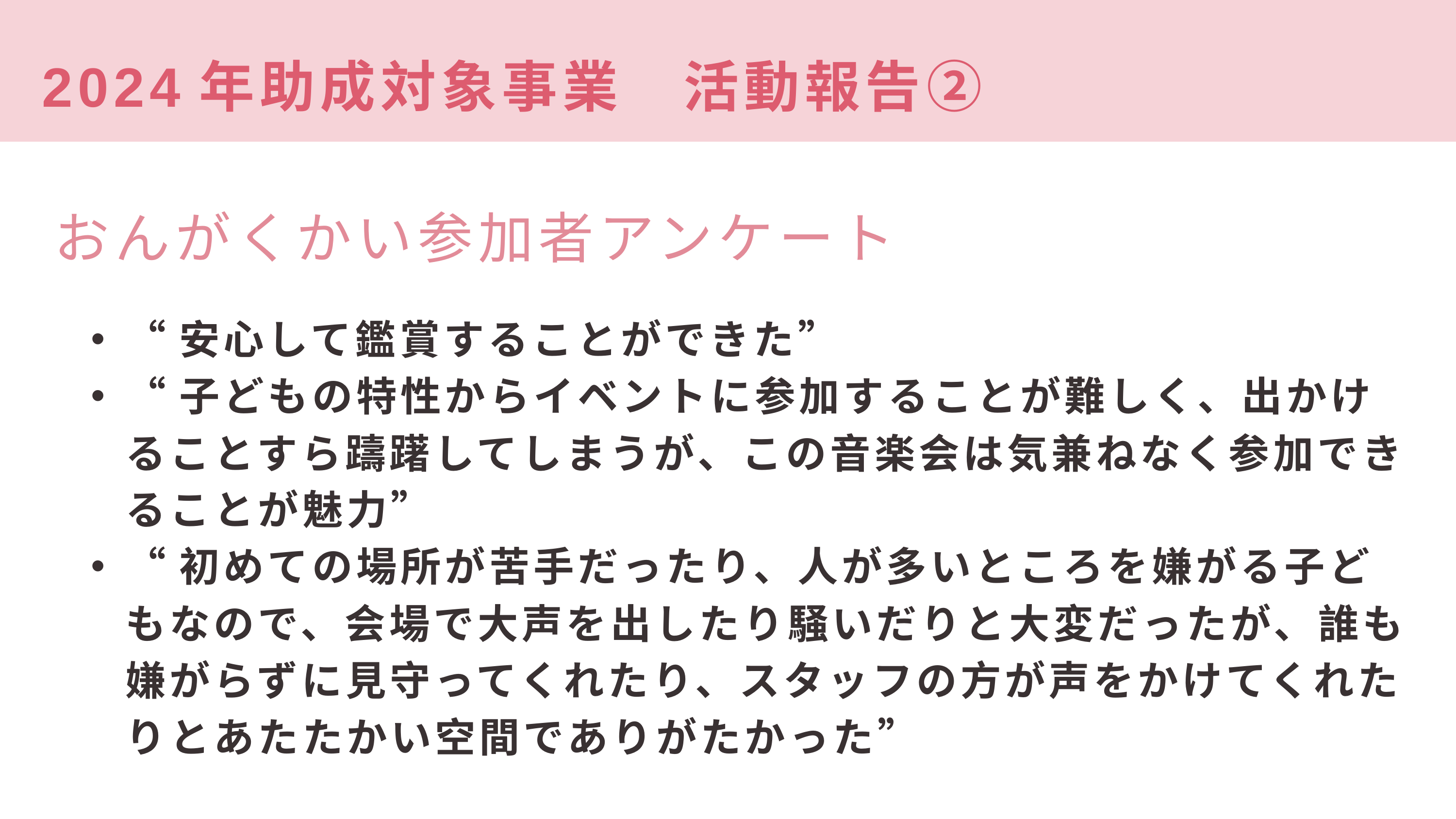

2024年助成対象事業　活動報告②
おんがくかい参加者アンケート
“安心して鑑賞することができた”
“子どもの特性からイベントに参加することが難しく、出かけることすら躊躇してしまうが、この音楽会は気兼ねなく参加できることが魅力”
“初めての場所が苦手だったり、人が多いところを嫌がる子どもなので、会場で大声を出したり騒いだりと大変だったが、誰も嫌がらずに見守ってくれたり、スタッフの方が声をかけてくれたりとあたたかい空間でありがたかった”